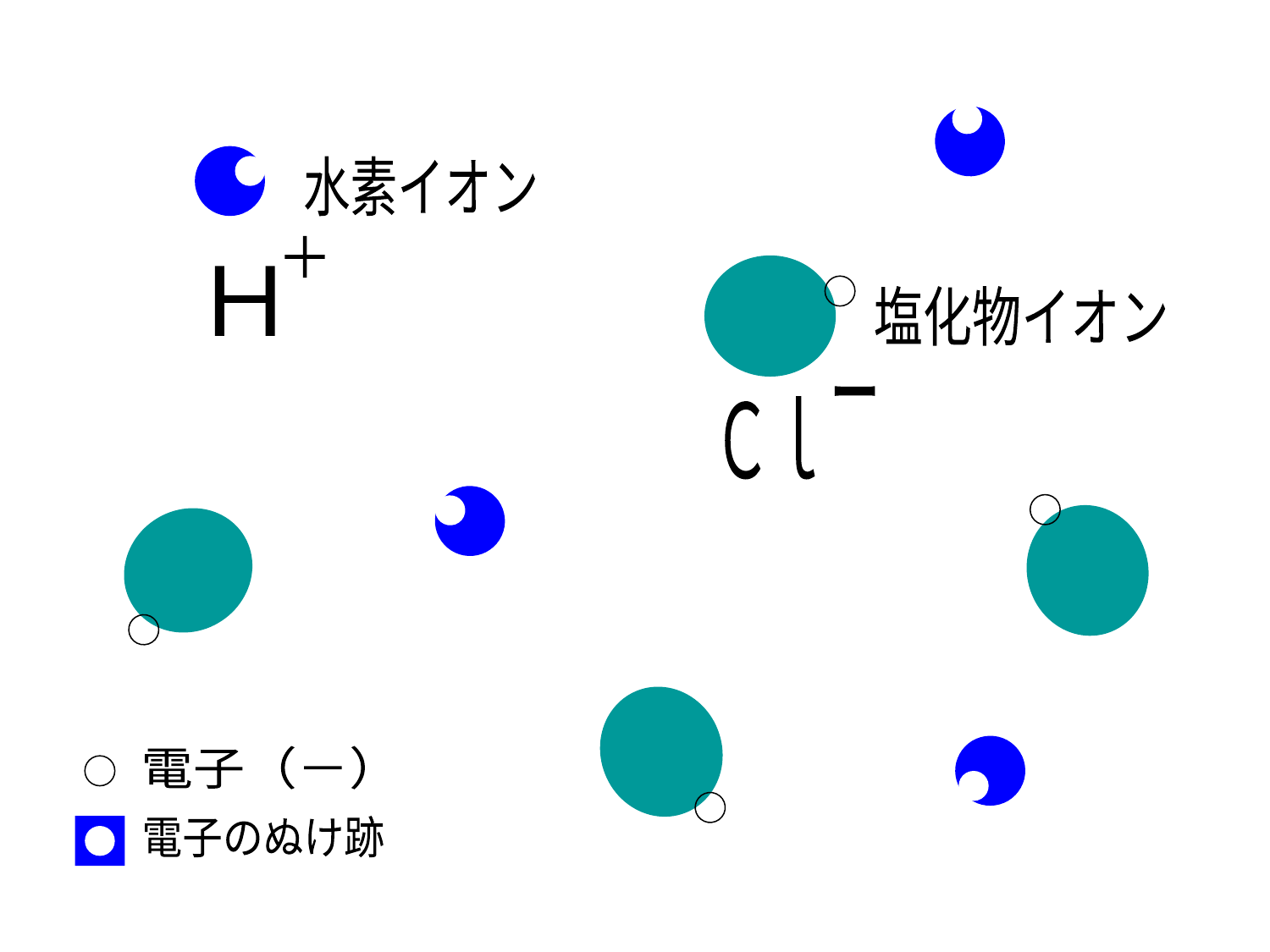

水素イオン
＋
Ｈ

塩化物イオン
ー
Ｃｌ

電子（－）

電子のぬけ跡